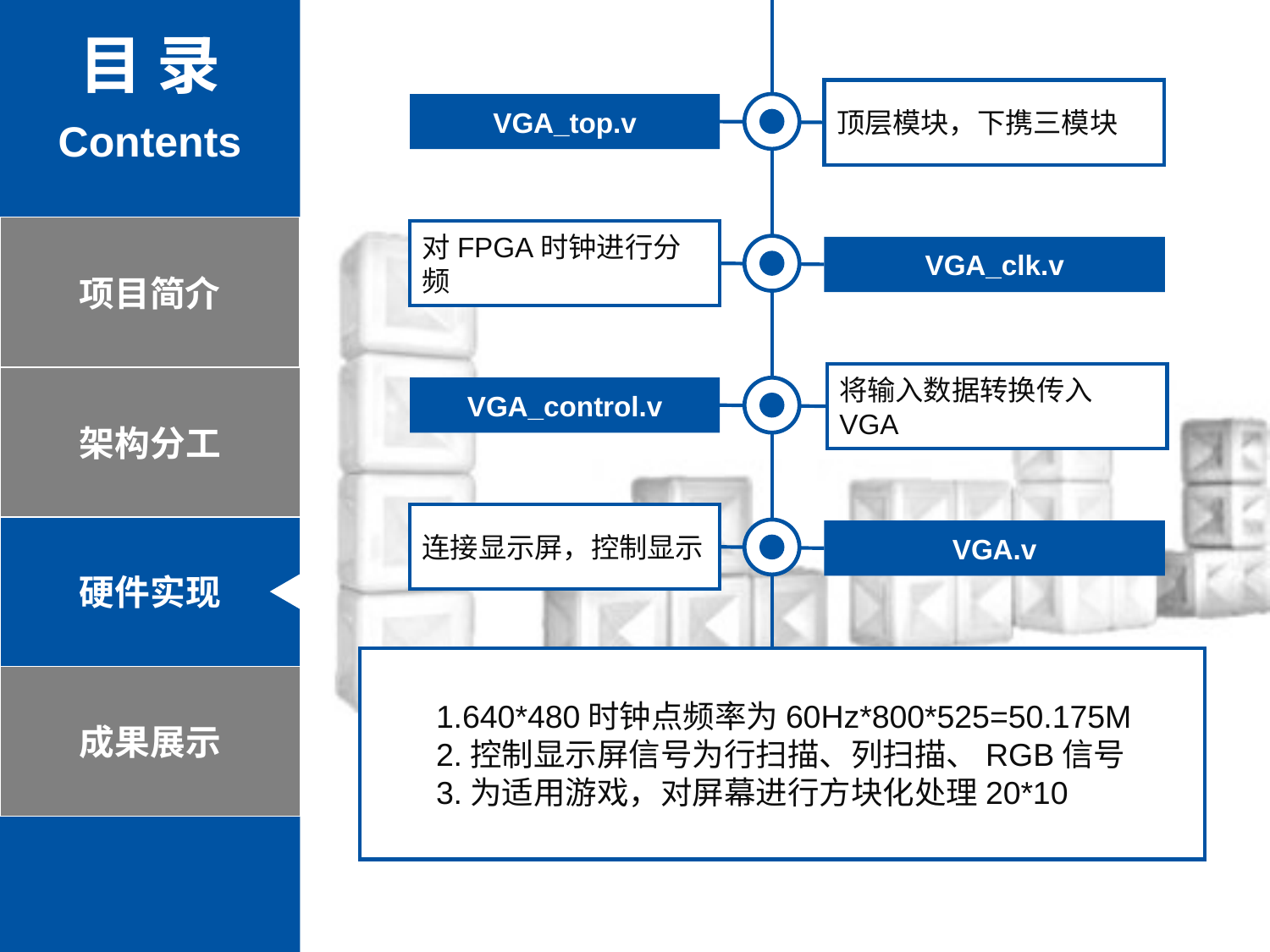

目 录
Contents
顶层模块，下携三模块
VGA_top.v

项目简介
对FPGA时钟进行分频

VGA_clk.v
将输入数据转换传入VGA
架构分工
VGA_control.v

连接显示屏，控制显示
硬件实现

VGA.v

1.640*480时钟点频率为60Hz*800*525=50.175M
2.控制显示屏信号为行扫描、列扫描、RGB信号
3.为适用游戏，对屏幕进行方块化处理20*10
成果展示